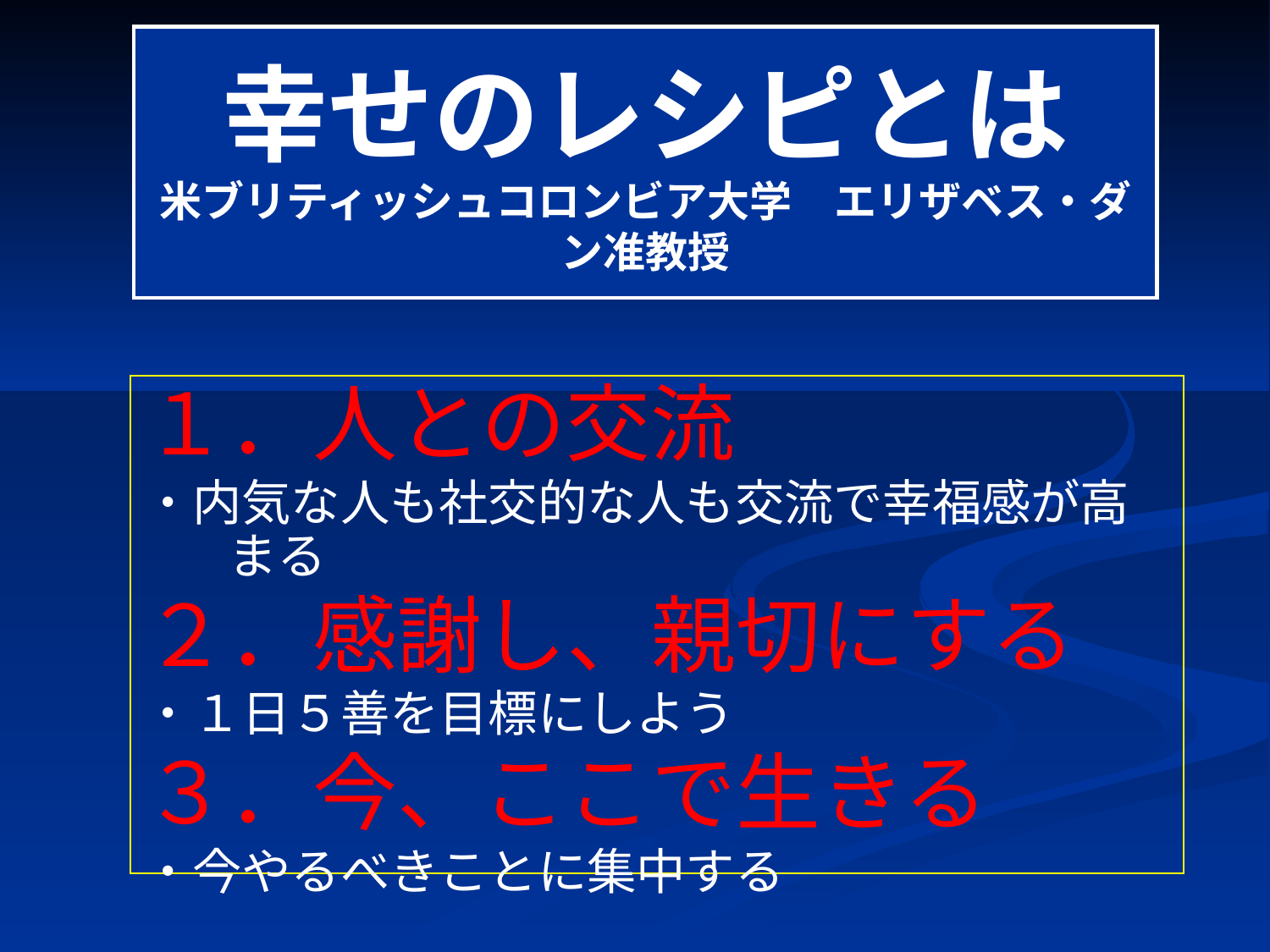

# 幸せのレシピとは 米ブリティッシュコロンビア大学　エリザベス・ダン准教授
１．人との交流
・内気な人も社交的な人も交流で幸福感が高まる
２．感謝し、親切にする
・１日５善を目標にしよう
３．今、ここで生きる
・今やるべきことに集中する